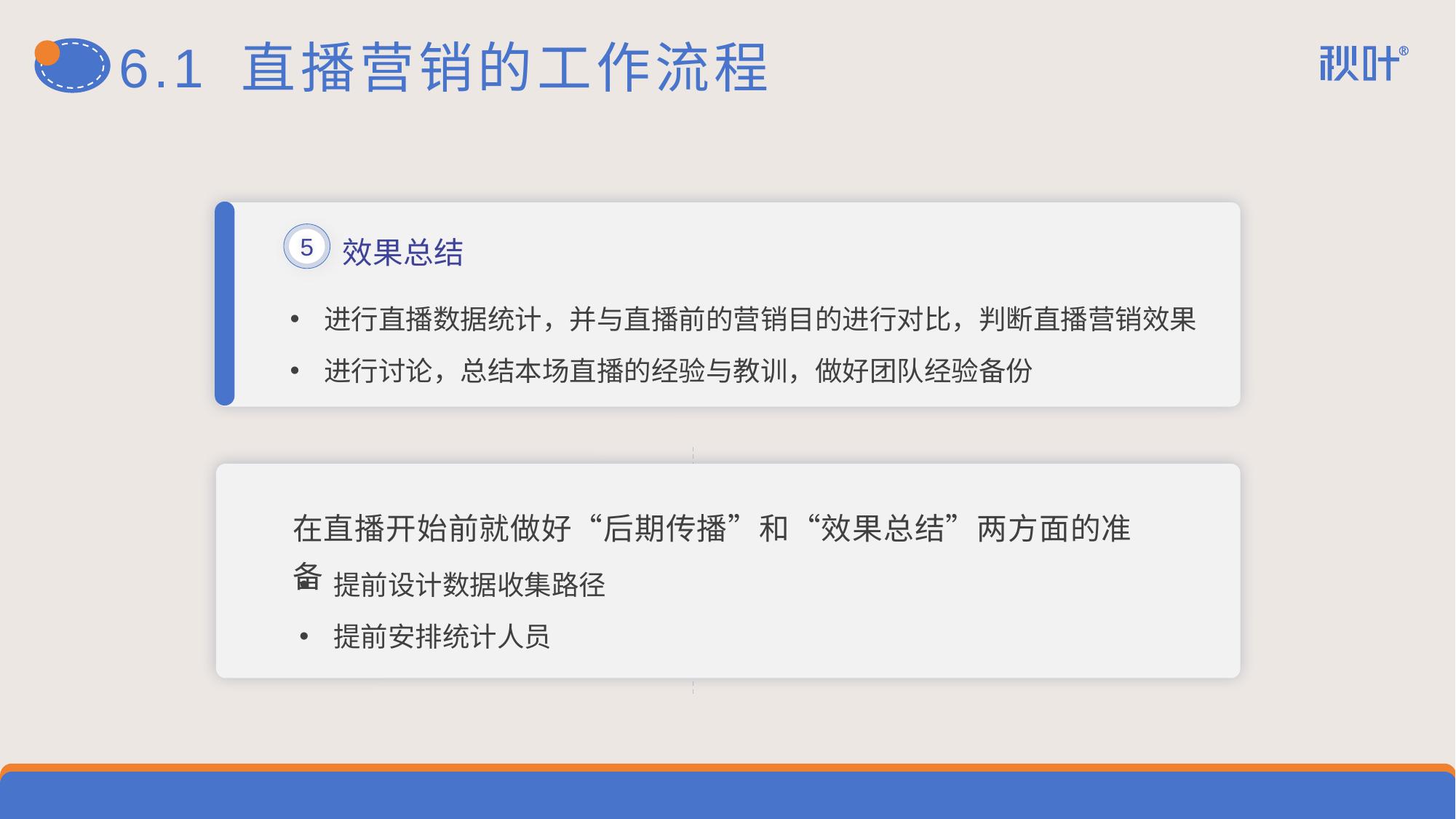

# 6.1 直播营销的工作流程

效果总结

5

进行直播数据统计，并与直播前的营销目的进行对比，判断直播营销效果
进行讨论，总结本场直播的经验与教训，做好团队经验备份

提前设计数据收集路径
提前安排统计人员
在直播开始前就做好“后期传播”和“效果总结”两方面的准备